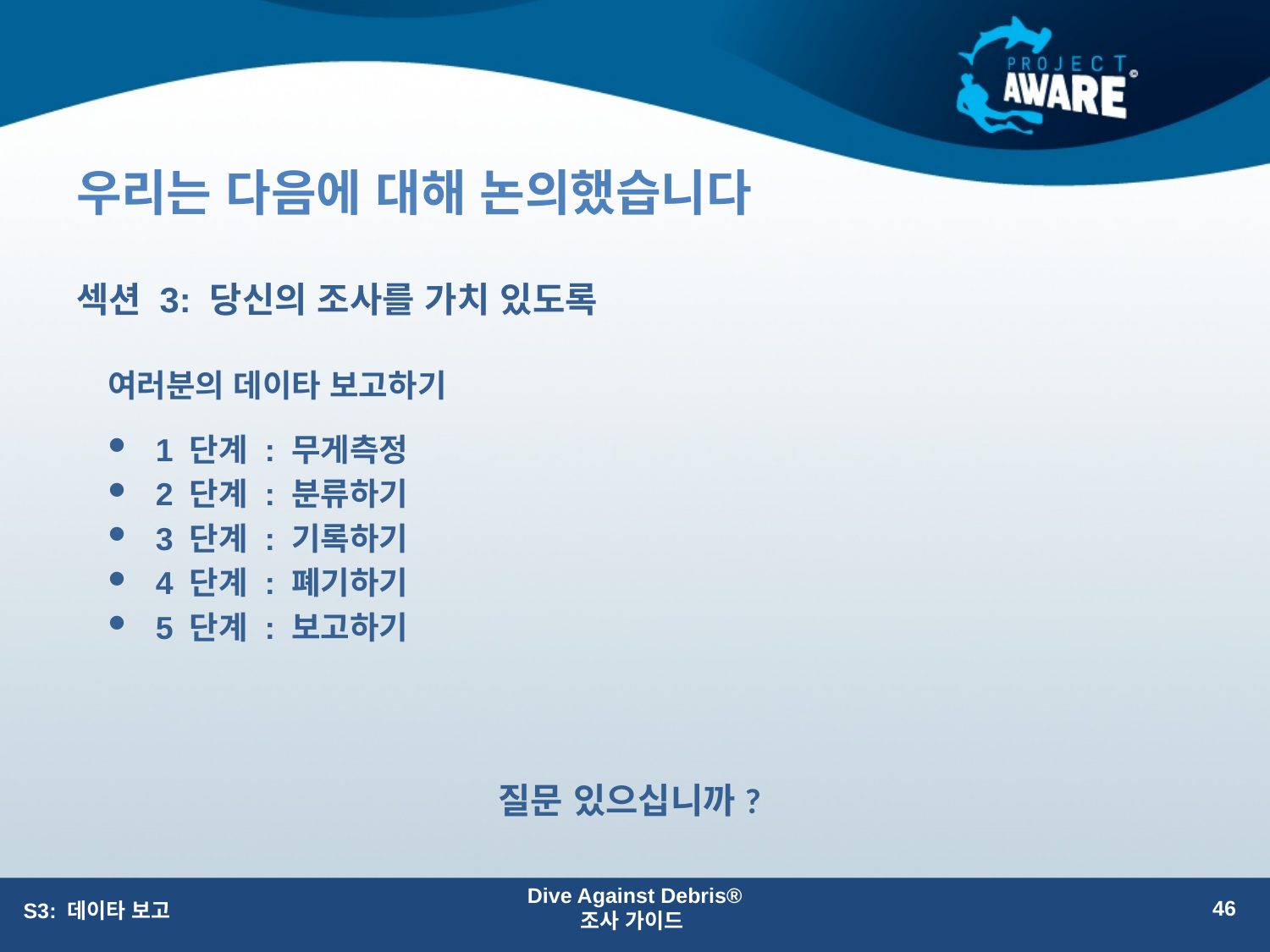

# 우리는 다음에 대해 논의했습니다
섹션 3: 당신의 조사를 가치 있도록
여러분의 데이타 보고하기
1 단계 : 무게측정
2 단계 : 분류하기
3 단계 : 기록하기
4 단계 : 폐기하기
5 단계 : 보고하기
질문 있으십니까?

Dive Against Debris®
조사 가이드
46
S3: 데이타 보고